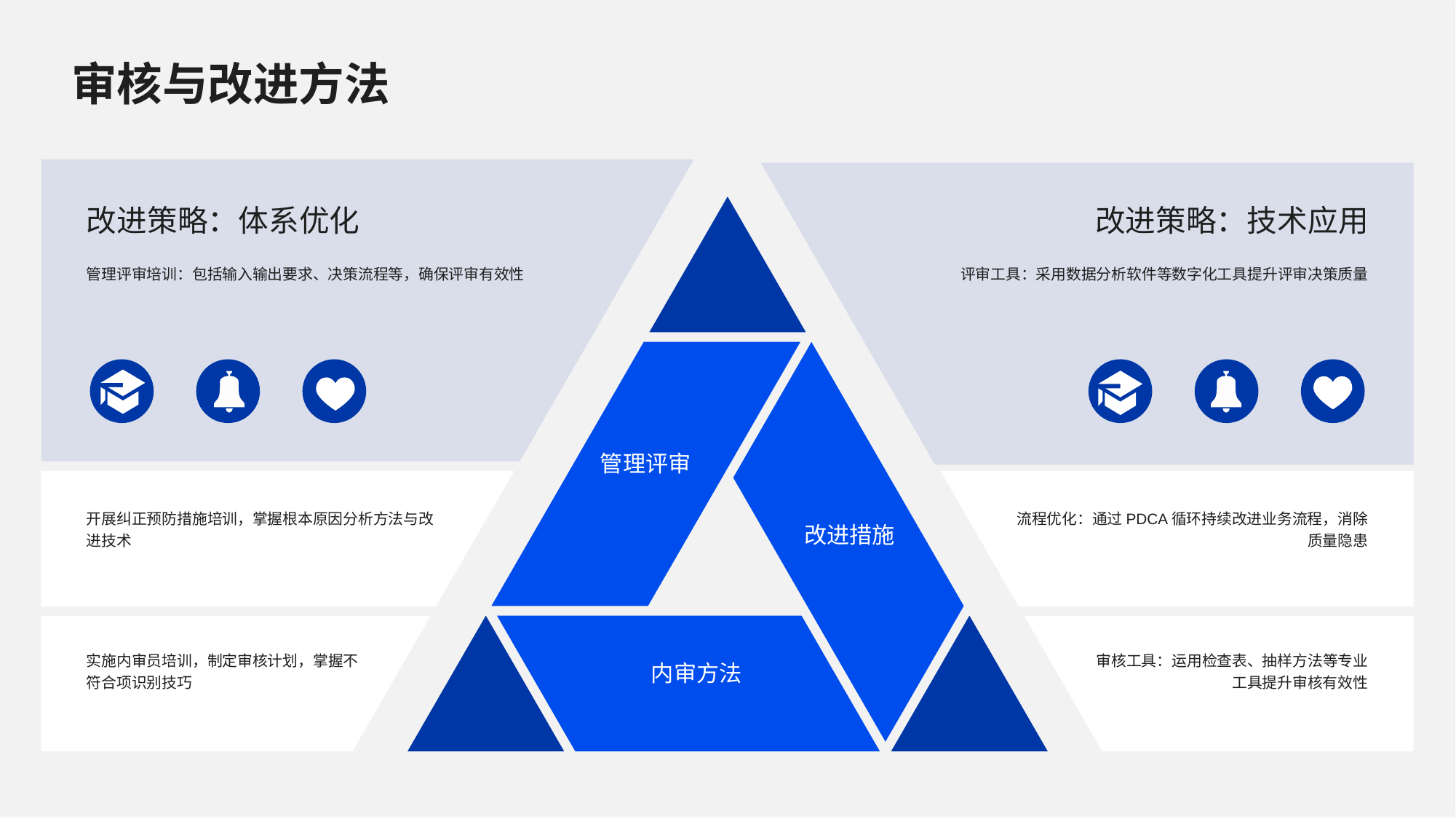

审核与改进方法

改进策略：体系优化
改进策略：技术应用
管理评审培训：包括输入输出要求、决策流程等，确保评审有效性
评审工具：采用数据分析软件等数字化工具提升评审决策质量

管理评审

开展纠正预防措施培训，掌握根本原因分析方法与改进技术
流程优化：通过PDCA循环持续改进业务流程，消除质量隐患
改进措施

实施内审员培训，制定审核计划，掌握不符合项识别技巧
审核工具：运用检查表、抽样方法等专业工具提升审核有效性
内审方法